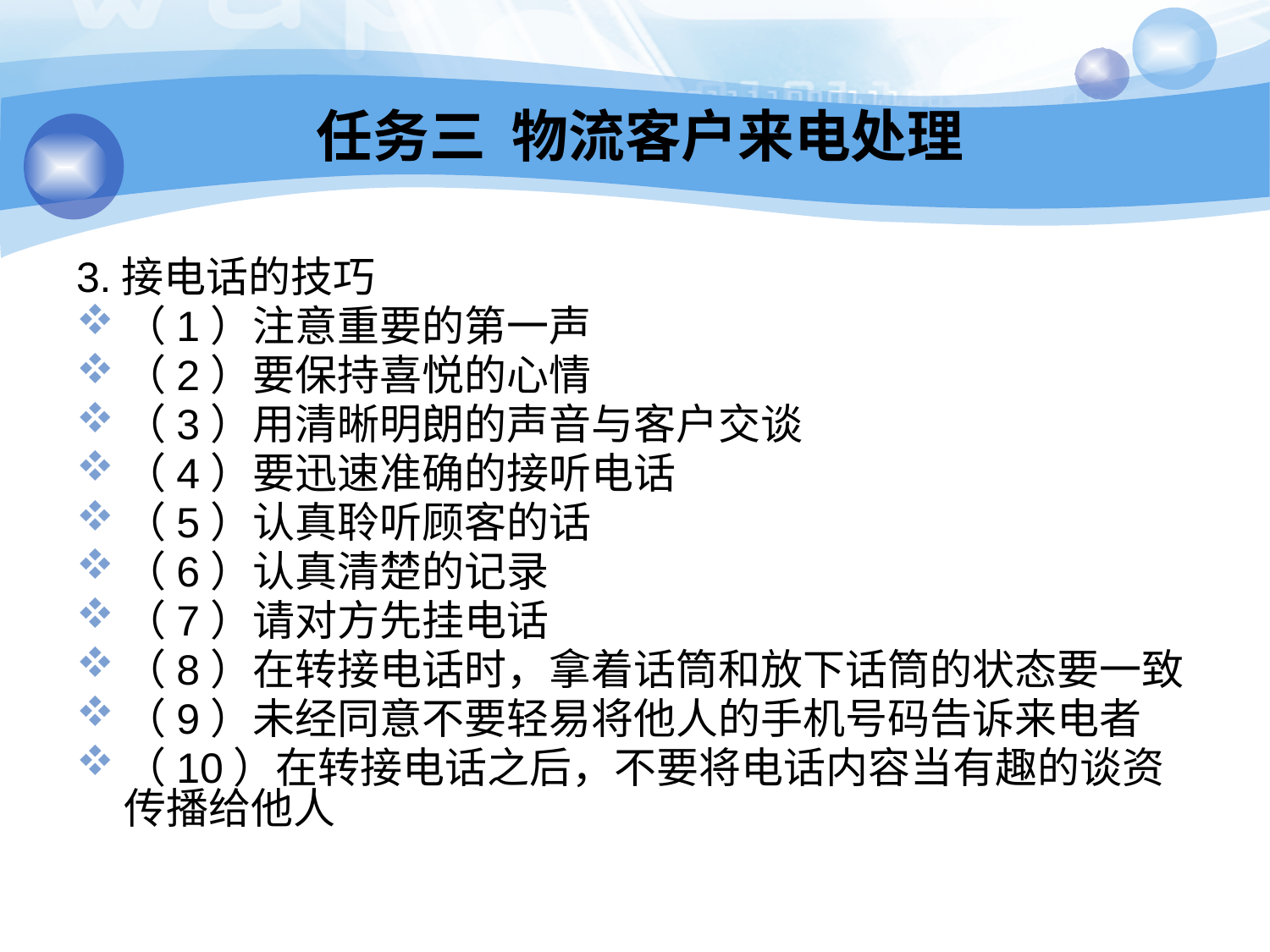

# 任务三  物流客户来电处理
3.接电话的技巧
（1）注意重要的第一声
（2）要保持喜悦的心情
（3）用清晰明朗的声音与客户交谈
（4）要迅速准确的接听电话
（5）认真聆听顾客的话
（6）认真清楚的记录
（7）请对方先挂电话
（8）在转接电话时，拿着话筒和放下话筒的状态要一致
（9）未经同意不要轻易将他人的手机号码告诉来电者
（10）在转接电话之后，不要将电话内容当有趣的谈资传播给他人